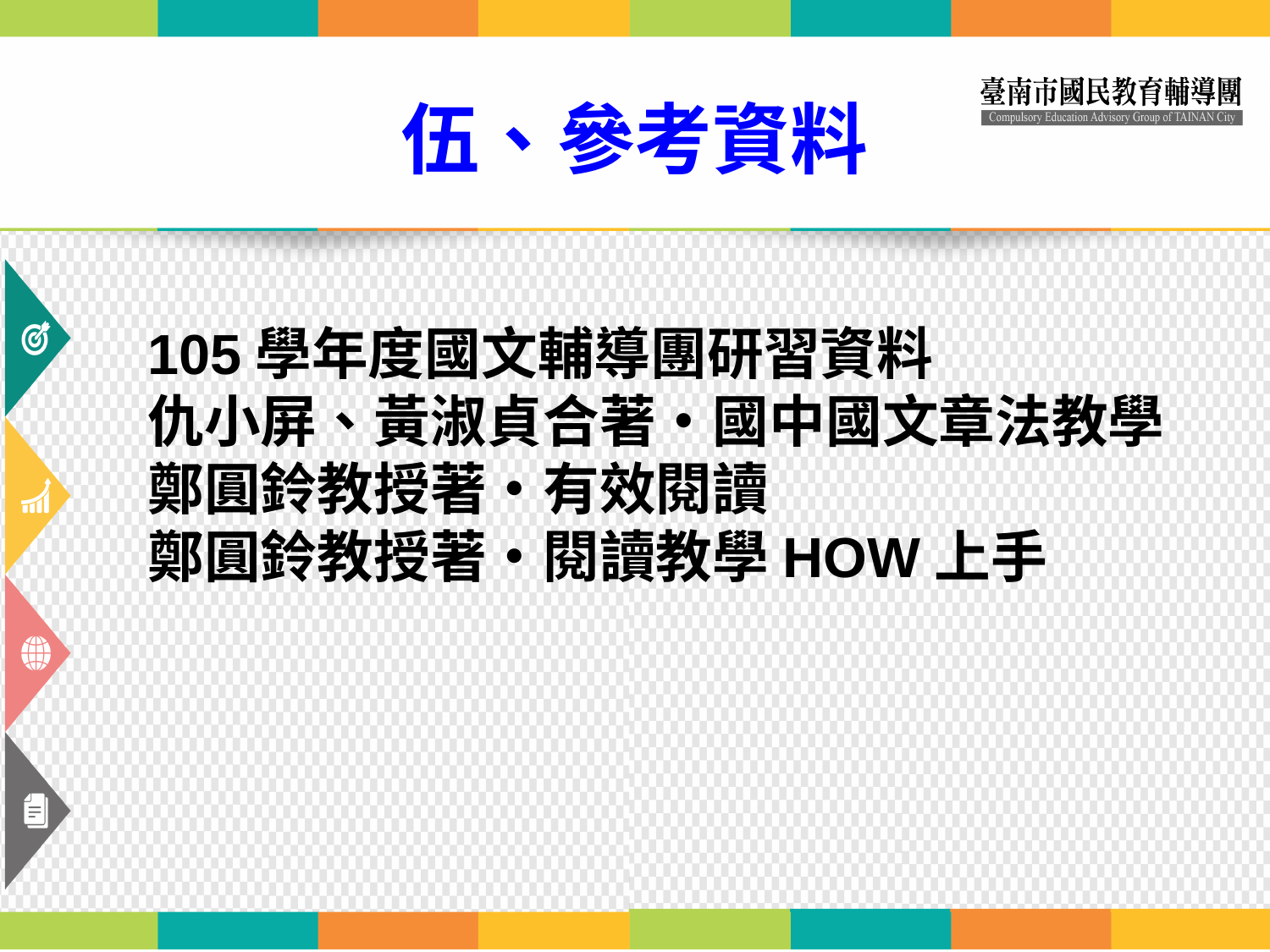

# 伍、參考資料
105學年度國文輔導團研習資料
仇小屏、黃淑貞合著‧國中國文章法教學
鄭圓鈴教授著‧有效閱讀
鄭圓鈴教授著‧閱讀教學HOW上手